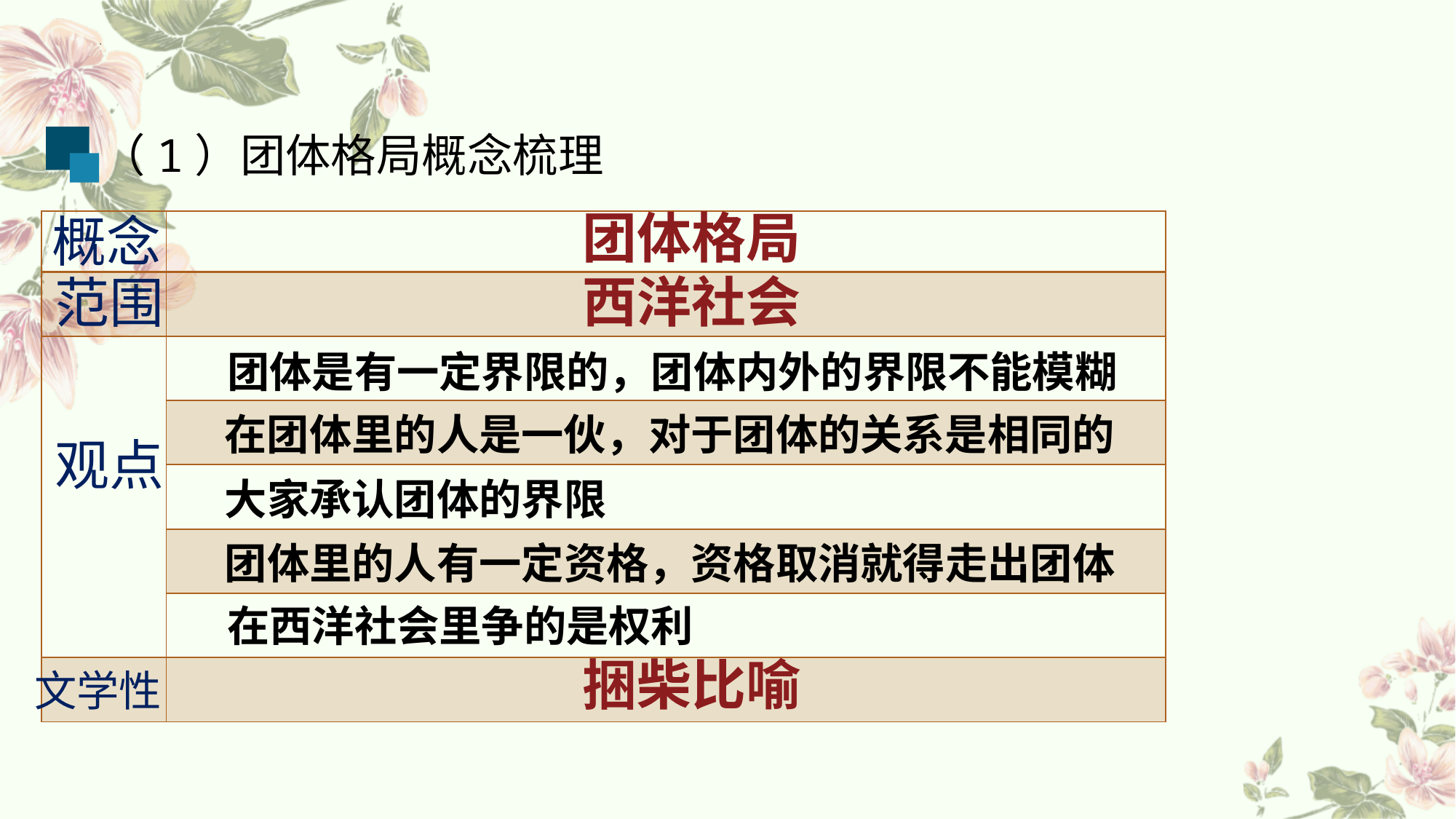

（1）团体格局概念梳理

团体格局
概念
|  |  |
| --- | --- |
|  |  |
|  |  |
|  |  |
|  |  |
|  |  |
|  |  |
|  |  |
西洋社会
范围
团体是有一定界限的，团体内外的界限不能模糊
在团体里的人是一伙，对于团体的关系是相同的
观点
大家承认团体的界限
团体里的人有一定资格，资格取消就得走出团体
在西洋社会里争的是权利
捆柴比喻
文学性